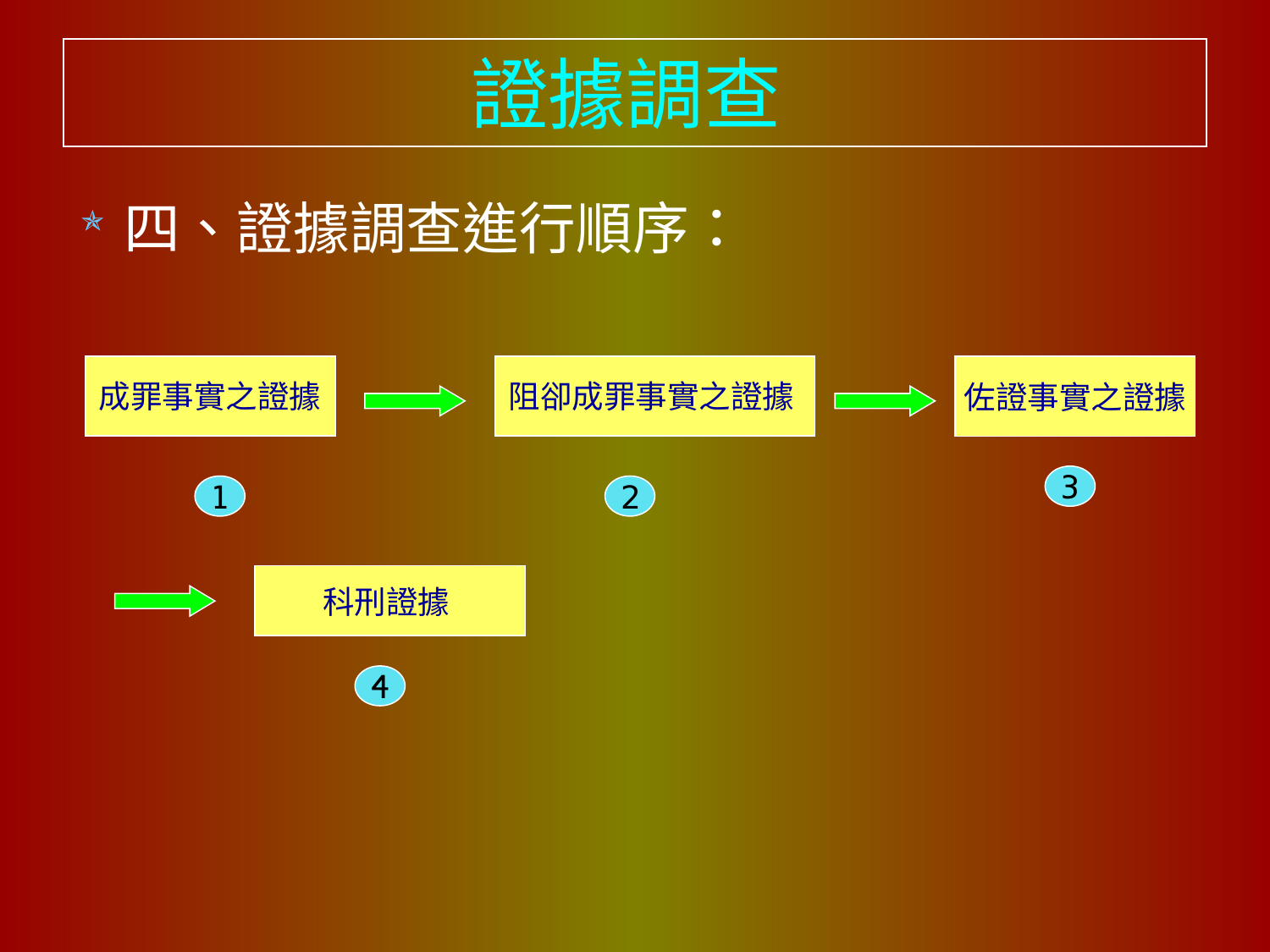

# 證據調查
四、證據調查進行順序：

成罪事實之證據
阻卻成罪事實之證據
佐證事實之證據

3
1
2
科刑證據

4